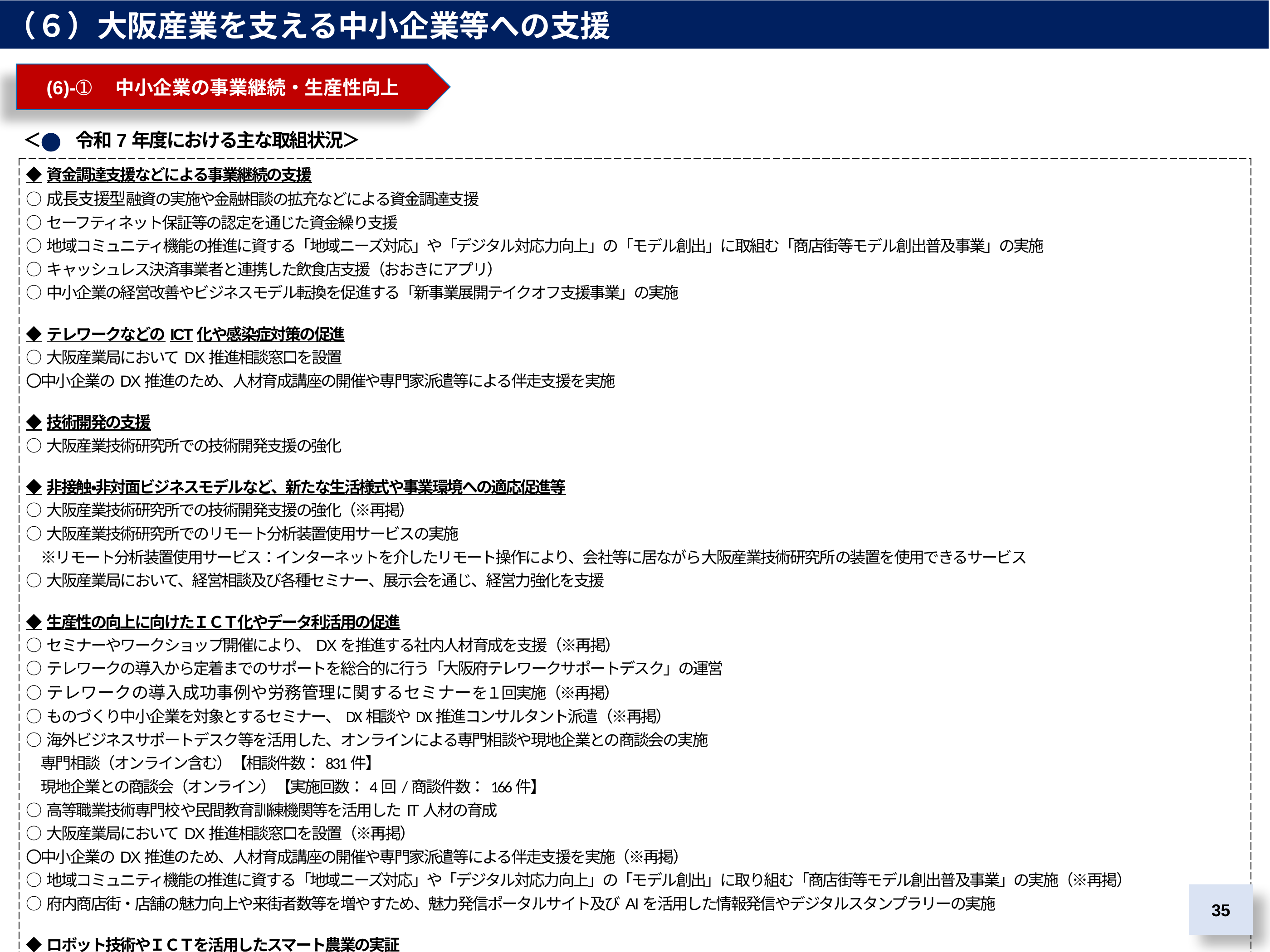

（６）大阪産業を支える中小企業等への支援
　(6)-➀　中小企業の事業継続・生産性向上
＜　　令和7年度における主な取組状況＞

| ◆資金調達支援などによる事業継続の支援 ○成長支援型融資の実施や金融相談の拡充などによる資金調達支援 ○セーフティネット保証等の認定を通じた資金繰り支援 ○地域コミュニティ機能の推進に資する「地域ニーズ対応」や「デジタル対応力向上」の「モデル創出」に取組む「商店街等モデル創出普及事業」の実施 ○キャッシュレス決済事業者と連携した飲食店支援（おおきにアプリ） ○中小企業の経営改善やビジネスモデル転換を促進する「新事業展開テイクオフ支援事業」の実施 ◆テレワークなどのICT化や感染症対策の促進 ○大阪産業局においてDX推進相談窓口を設置 〇中小企業のDX推進のため、人材育成講座の開催や専門家派遣等による伴走支援を実施 ◆技術開発の支援 ○大阪産業技術研究所での技術開発支援の強化 ◆非接触・非対面ビジネスモデルなど、新たな生活様式や事業環境への適応促進等 ○大阪産業技術研究所での技術開発支援の強化（※再掲） ○大阪産業技術研究所でのリモート分析装置使用サービスの実施 　※リモート分析装置使用サービス：インターネットを介したリモート操作により、会社等に居ながら大阪産業技術研究所の装置を使用できるサービス ○大阪産業局において、経営相談及び各種セミナー、展示会を通じ、経営力強化を支援 ◆生産性の向上に向けたＩＣＴ化やデータ利活用の促進 ○セミナーやワークショップ開催により、DXを推進する社内人材育成を支援（※再掲） ○テレワークの導入から定着までのサポートを総合的に行う「大阪府テレワークサポートデスク」の運営 ○テレワークの導入成功事例や労務管理に関するセミナーを１回実施（※再掲） ○ものづくり中小企業を対象とするセミナー、DX相談やDX推進コンサルタント派遣（※再掲） ○海外ビジネスサポートデスク等を活用した、オンラインによる専門相談や現地企業との商談会の実施 　専門相談（オンライン含む）【相談件数：831件】 　現地企業との商談会（オンライン）【実施回数：4回/商談件数：166件】 ○高等職業技術専門校や民間教育訓練機関等を活用したIT人材の育成 ○大阪産業局においてDX推進相談窓口を設置（※再掲） 〇中小企業のDX推進のため、人材育成講座の開催や専門家派遣等による伴走支援を実施（※再掲） ○地域コミュニティ機能の推進に資する「地域ニーズ対応」や「デジタル対応力向上」の「モデル創出」に取り組む「商店街等モデル創出普及事業」の実施（※再掲） ○府内商店街・店舗の魅力向上や来街者数等を増やすため、魅力発信ポータルサイト及びAIを活用した情報発信やデジタルスタンプラリーの実施 ◆ロボット技術やＩＣＴを活用したスマート農業の実証 ○DIY（手作り）のスマート機器（環境制御センサー等）の製作支援 ○施設園芸３品目（水なす、いちご、ブドウ）でのスマート技術の普及を促進 ○「大阪府スマート農業交流会」の実施 |
| --- |
35